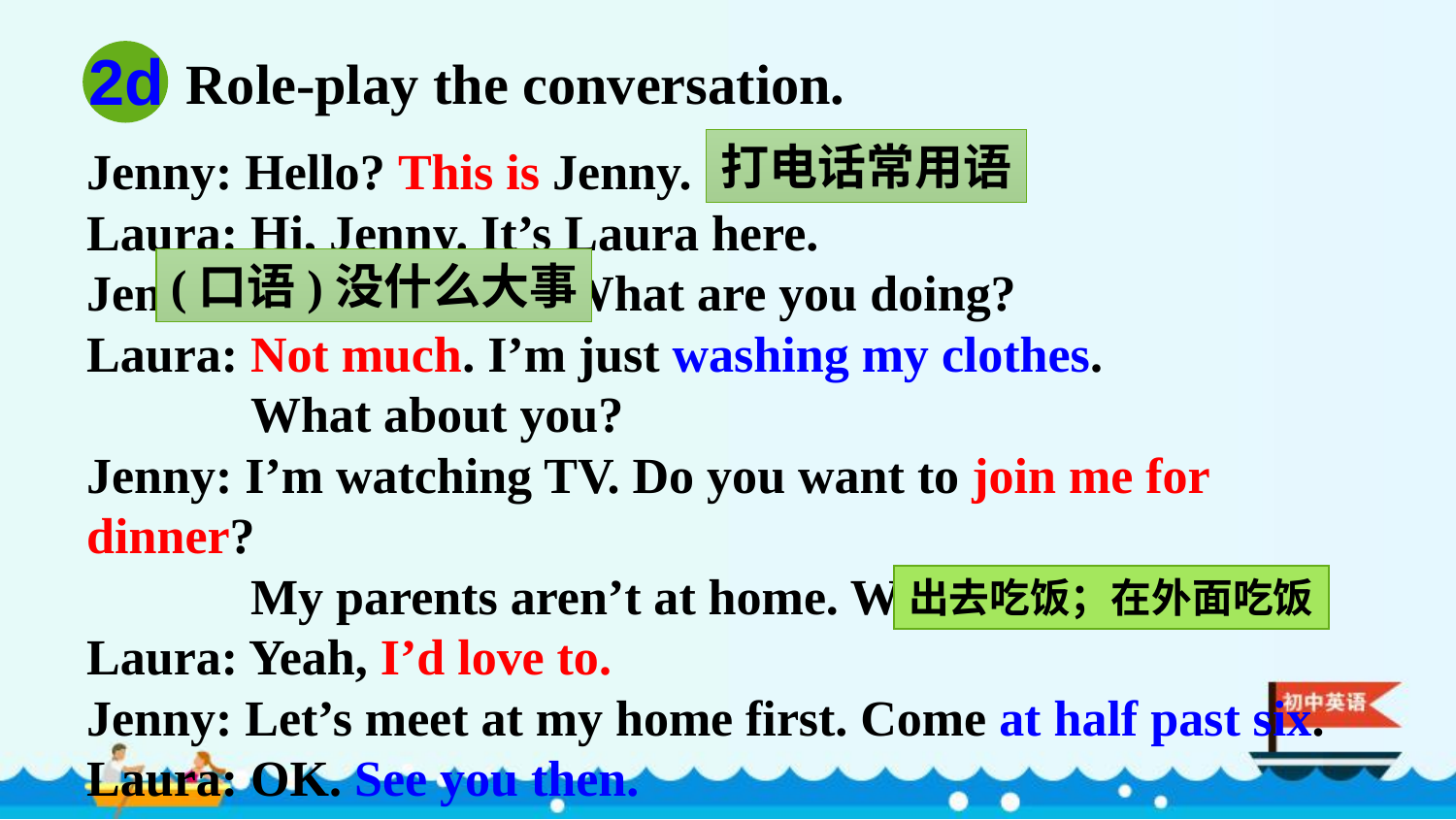

2d

Role-play the conversation.
打电话常用语
Jenny: Hello? This is Jenny.
Laura: Hi, Jenny. It’s Laura here.
Jenny: Oh, hi, Laura. What are you doing?
Laura: Not much. I’m just washing my clothes.
             What about you?
Jenny: I’m watching TV. Do you want to join me for dinner?
             My parents aren’t at home. We can eat out.
Laura: Yeah, I’d love to.
Jenny: Let’s meet at my home first. Come at half past six.
Laura: OK. See you then.
(口语)没什么大事
出去吃饭；在外面吃饭